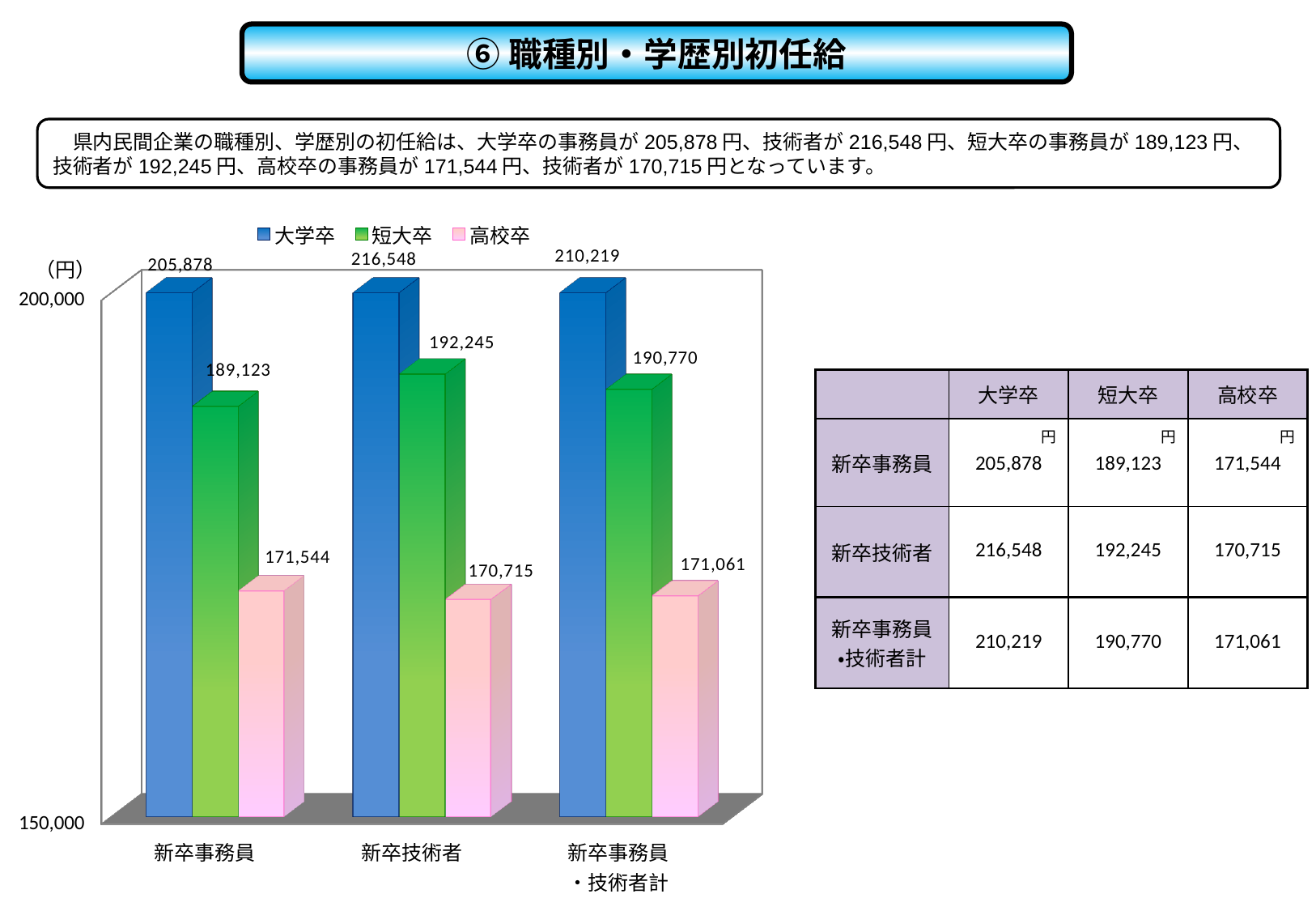

⑥職種別・学歴別初任給
　県内民間企業の職種別、学歴別の初任給は、大学卒の事務員が205,878円、技術者が216,548円、短大卒の事務員が189,123円、
技術者が192,245円、高校卒の事務員が171,544円、技術者が170,715円となっています。

[unsupported chart]

（円）
|  | 大学卒 | 短大卒 | 高校卒 |
| --- | --- | --- | --- |
| 新卒事務員 | 円 | 円 | 円 |
|  | 205,878 | 189,123 | 171,544 |
| 新卒技術者 | 216,548 | 192,245 | 170,715 |
| 新卒事務員 ・技術者計 | 210,219 | 190,770 | 171,061 |